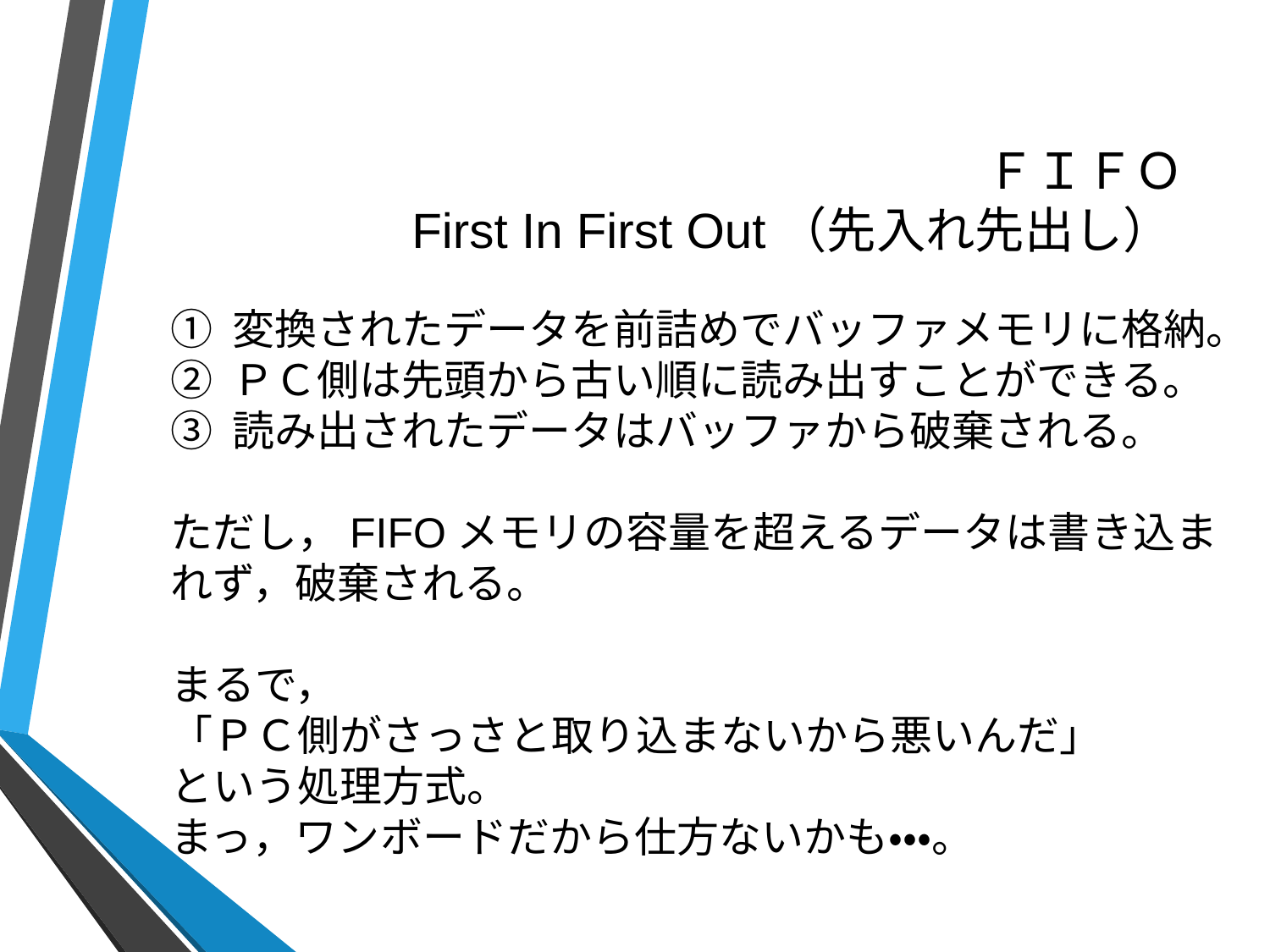

# ＦＩＦＯ First In First Out（先入れ先出し）
① 変換されたデータを前詰めでバッファメモリに格納。
② ＰＣ側は先頭から古い順に読み出すことができる。
③ 読み出されたデータはバッファから破棄される。

ただし，FIFOメモリの容量を超えるデータは書き込まれず，破棄される。

まるで，
「ＰＣ側がさっさと取り込まないから悪いんだ」
という処理方式。
まっ，ワンボードだから仕方ないかも・・・。